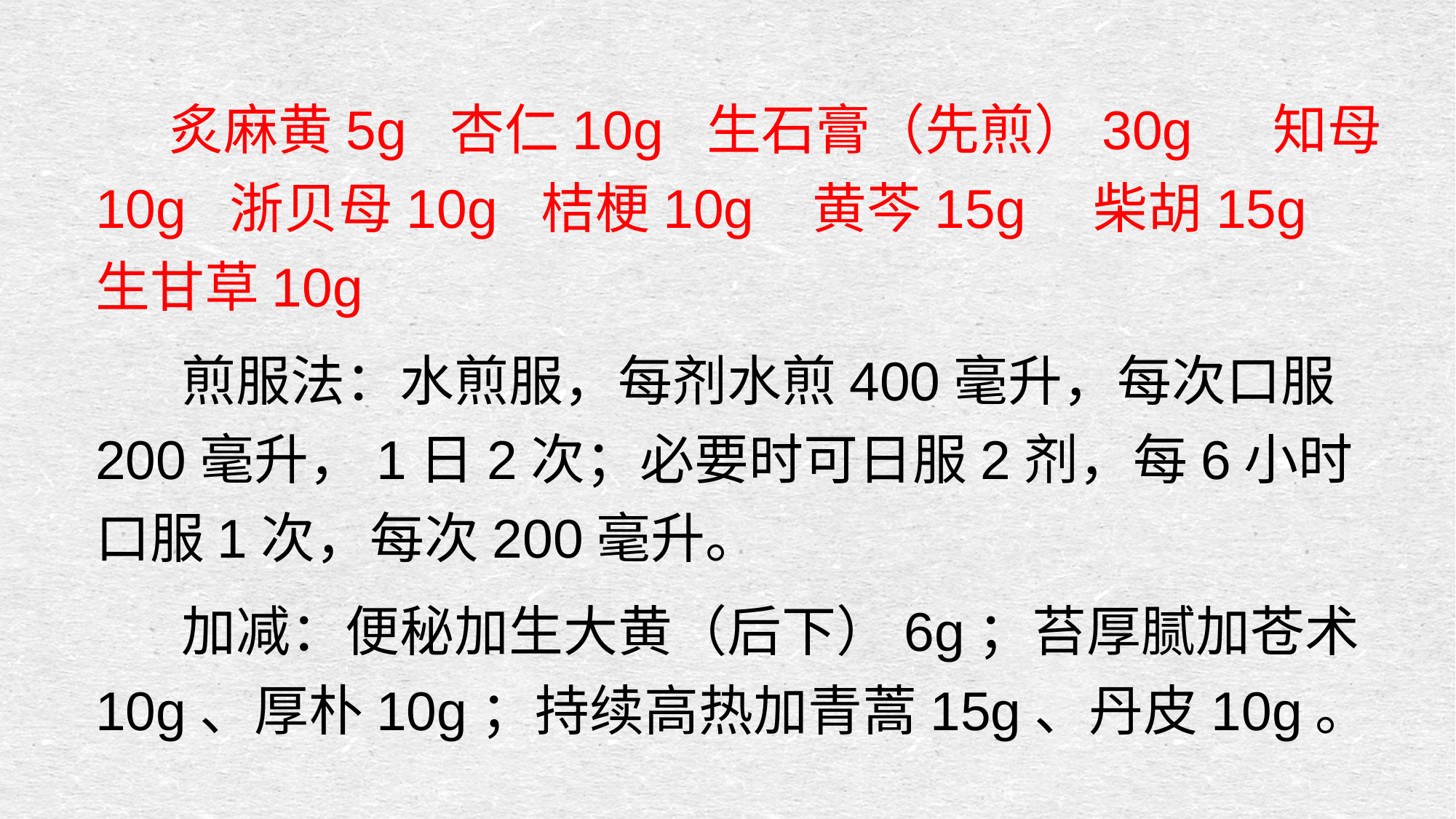

炙麻黄5g  杏仁10g  生石膏（先煎）30g　 知母10g  浙贝母10g  桔梗10g   黄芩15g　柴胡15g   生甘草10g
      煎服法：水煎服，每剂水煎400毫升，每次口服200毫升，1日2次；必要时可日服2剂，每6小时口服1次，每次200毫升。
      加减：便秘加生大黄（后下）6g；苔厚腻加苍术10g、厚朴10g；持续高热加青蒿15g、丹皮10g。